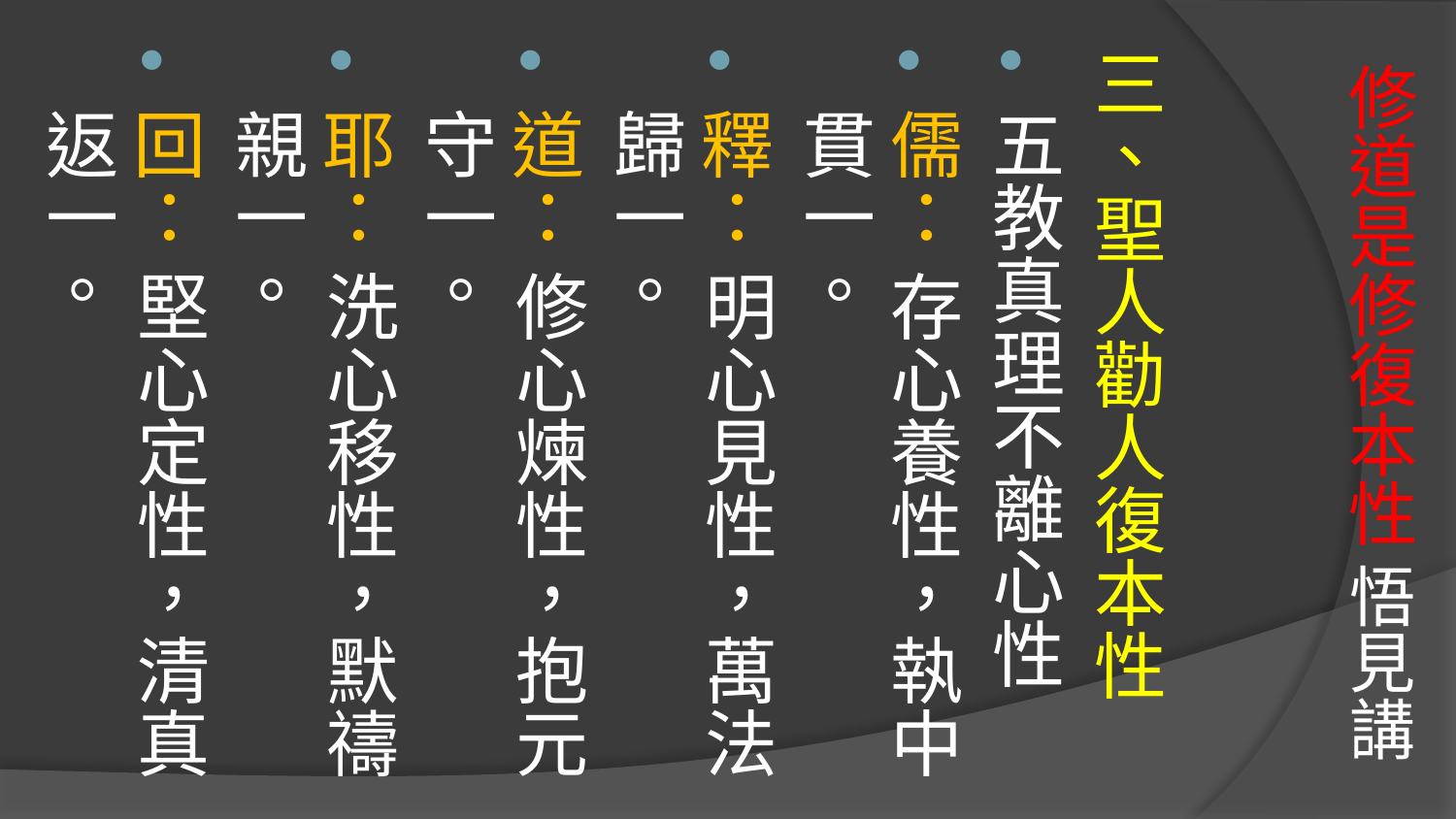

三、聖人勸人復本性
五教真理不離心性
儒： 存心養性，執中貫一。
釋： 明心見性，萬法歸一。
道： 修心煉性，抱元守一。
耶： 洗心移性，默禱親一。
回： 堅心定性，清真返一。
# 修道是修復本性 悟見講